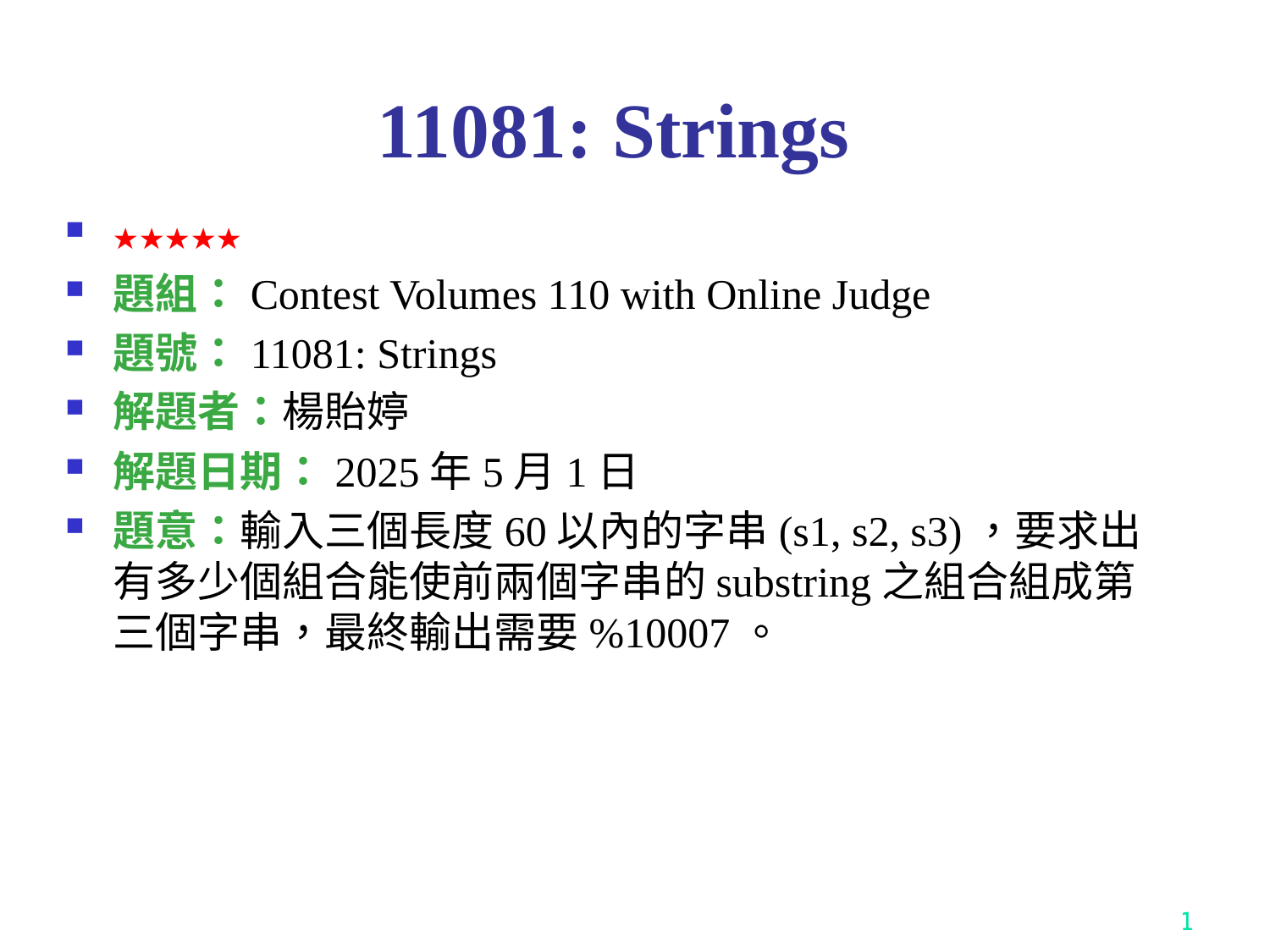

# 11081: Strings
★★★★★
題組：Contest Volumes 110 with Online Judge
題號：11081: Strings
解題者：楊貽婷
解題日期：2025年5月1日
題意：輸入三個長度60以內的字串(s1, s2, s3)，要求出有多少個組合能使前兩個字串的substring之組合組成第三個字串，最終輸出需要%10007。
1